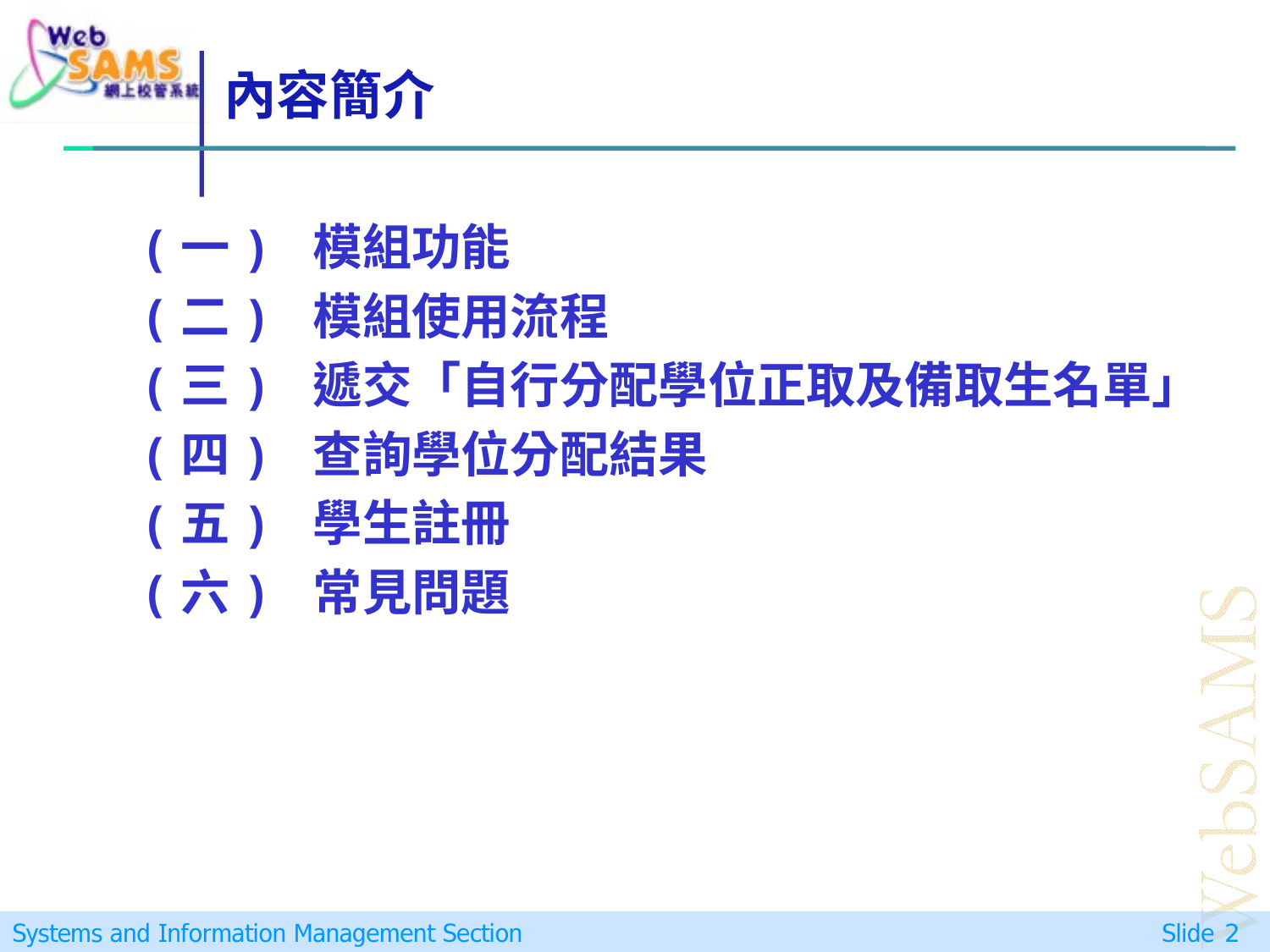

# 內容簡介
(一) 模組功能
(二) 模組使用流程
(三) 遞交「自行分配學位正取及備取生名單」
(四) 查詢學位分配結果
(五) 學生註冊
(六) 常見問題